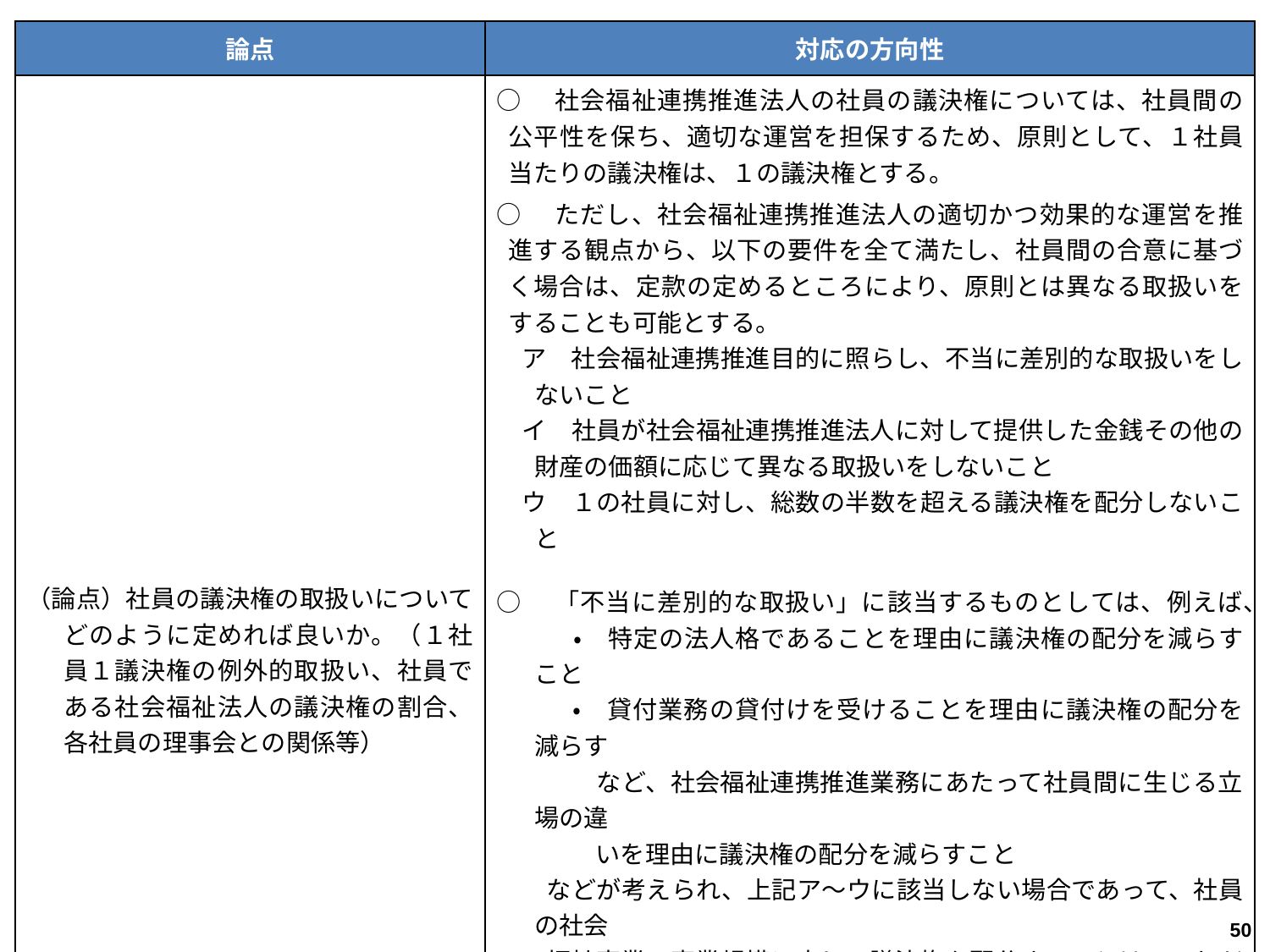

| 論点 | 対応の方向性 |
| --- | --- |
| （論点）社員の議決権の取扱いについてどのように定めれば良いか。（１社員１議決権の例外的取扱い、社員である社会福祉法人の議決権の割合、各社員の理事会との関係等） | ○　社会福祉連携推進法人の社員の議決権については、社員間の公平性を保ち、適切な運営を担保するため、原則として、１社員当たりの議決権は、１の議決権とする。 ○　ただし、社会福祉連携推進法人の適切かつ効果的な運営を推進する観点から、以下の要件を全て満たし、社員間の合意に基づく場合は、定款の定めるところにより、原則とは異なる取扱いをすることも可能とする。 　ア　社会福祉連携推進目的に照らし、不当に差別的な取扱いをしないこと 　イ　社員が社会福祉連携推進法人に対して提供した金銭その他の財産の価額に応じて異なる取扱いをしないこと 　ウ　１の社員に対し、総数の半数を超える議決権を配分しないこと ○　「不当に差別的な取扱い」に該当するものとしては、例えば、 　　　・　特定の法人格であることを理由に議決権の配分を減らすこと 　　　・　貸付業務の貸付けを受けることを理由に議決権の配分を減らす 　　　　など、社会福祉連携推進業務にあたって社員間に生じる立場の違 　　　　いを理由に議決権の配分を減らすこと 　　などが考えられ、上記ア～ウに該当しない場合であって、社員の社会 　　福祉事業の事業規模に応じて議決権を配分することは、これだけを　　もって不当に差別的な取扱いとは言えない。 ○　「１の社員に対し、総数の半数を超える議決権を配分しないこと」については、社員総会での実質的な議論を確保できない配分を行わないことが趣旨であり、ウに該当しない場合であっても、例えば、社員の数が多い社会福祉連携推進法人については、２つの社員で常に決議ができるような実質的な議論が困難な配分を行うことも望ましくない。 |
50